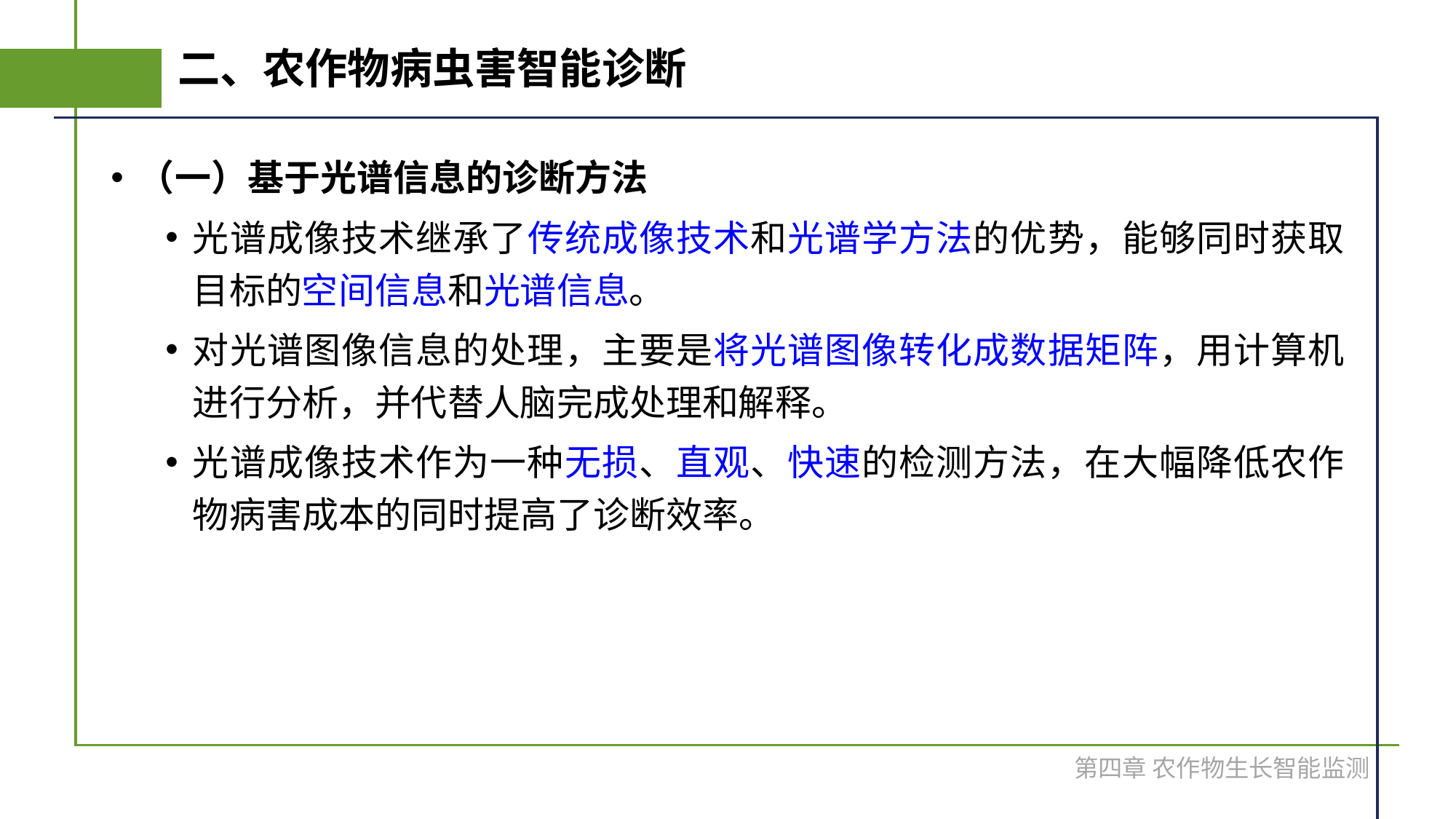

# 二、农作物病虫害智能诊断
（一）基于光谱信息的诊断方法
光谱成像技术继承了传统成像技术和光谱学方法的优势，能够同时获取目标的空间信息和光谱信息。
对光谱图像信息的处理，主要是将光谱图像转化成数据矩阵，用计算机进行分析，并代替人脑完成处理和解释。
光谱成像技术作为一种无损、直观、快速的检测方法，在大幅降低农作物病害成本的同时提高了诊断效率。
第四章 农作物生长智能监测